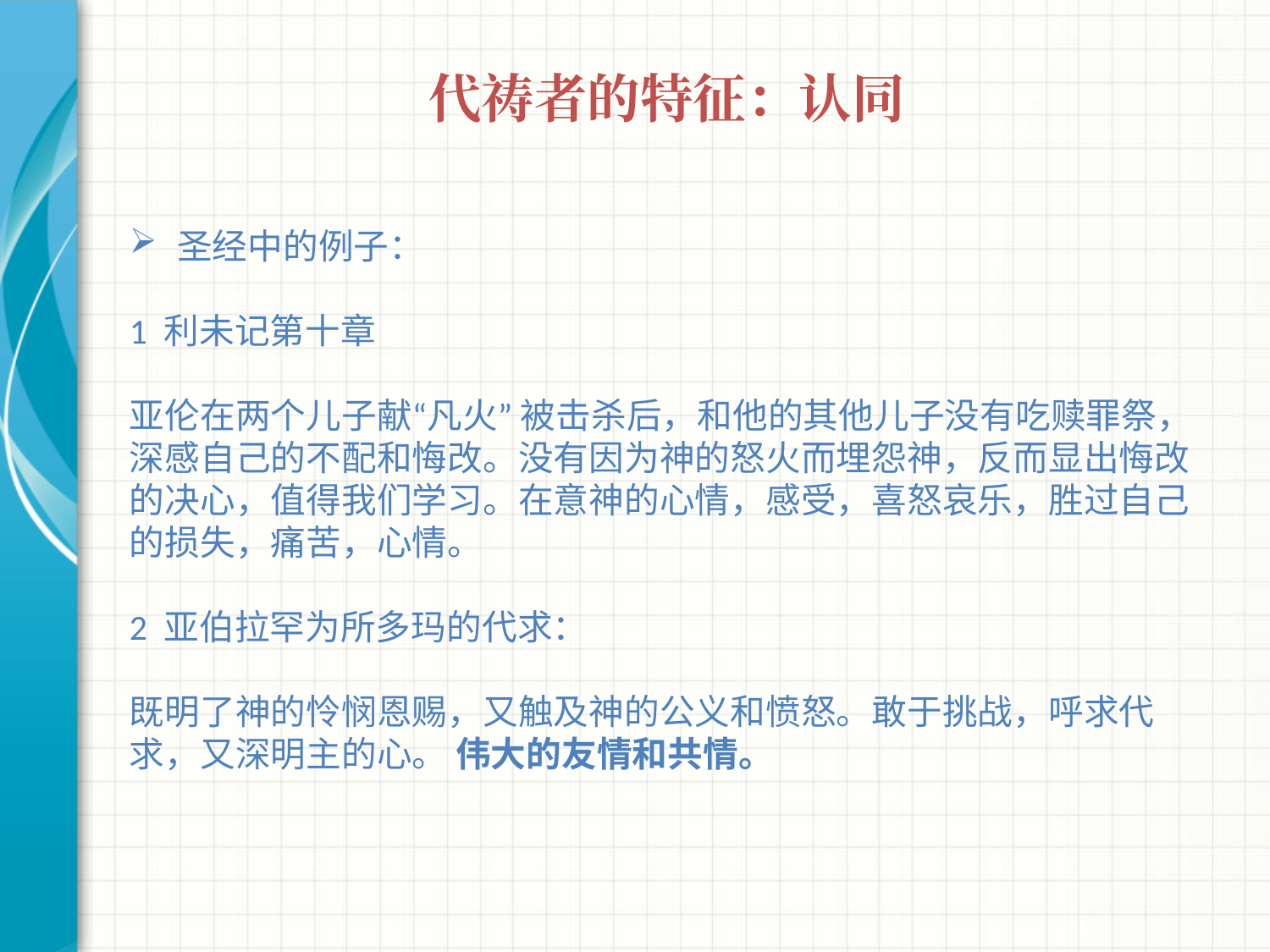

# 代祷者的特征：认同

圣经中的例子：

1 利未记第十章

亚伦在两个儿子献“凡火” 被击杀后，和他的其他儿子没有吃赎罪祭，深感自己的不配和悔改。没有因为神的怒火而埋怨神，反而显出悔改的决心，值得我们学习。在意神的心情，感受，喜怒哀乐，胜过自己的损失，痛苦，心情。

2 亚伯拉罕为所多玛的代求：

既明了神的怜悯恩赐，又触及神的公义和愤怒。敢于挑战，呼求代求，又深明主的心。 伟大的友情和共情。